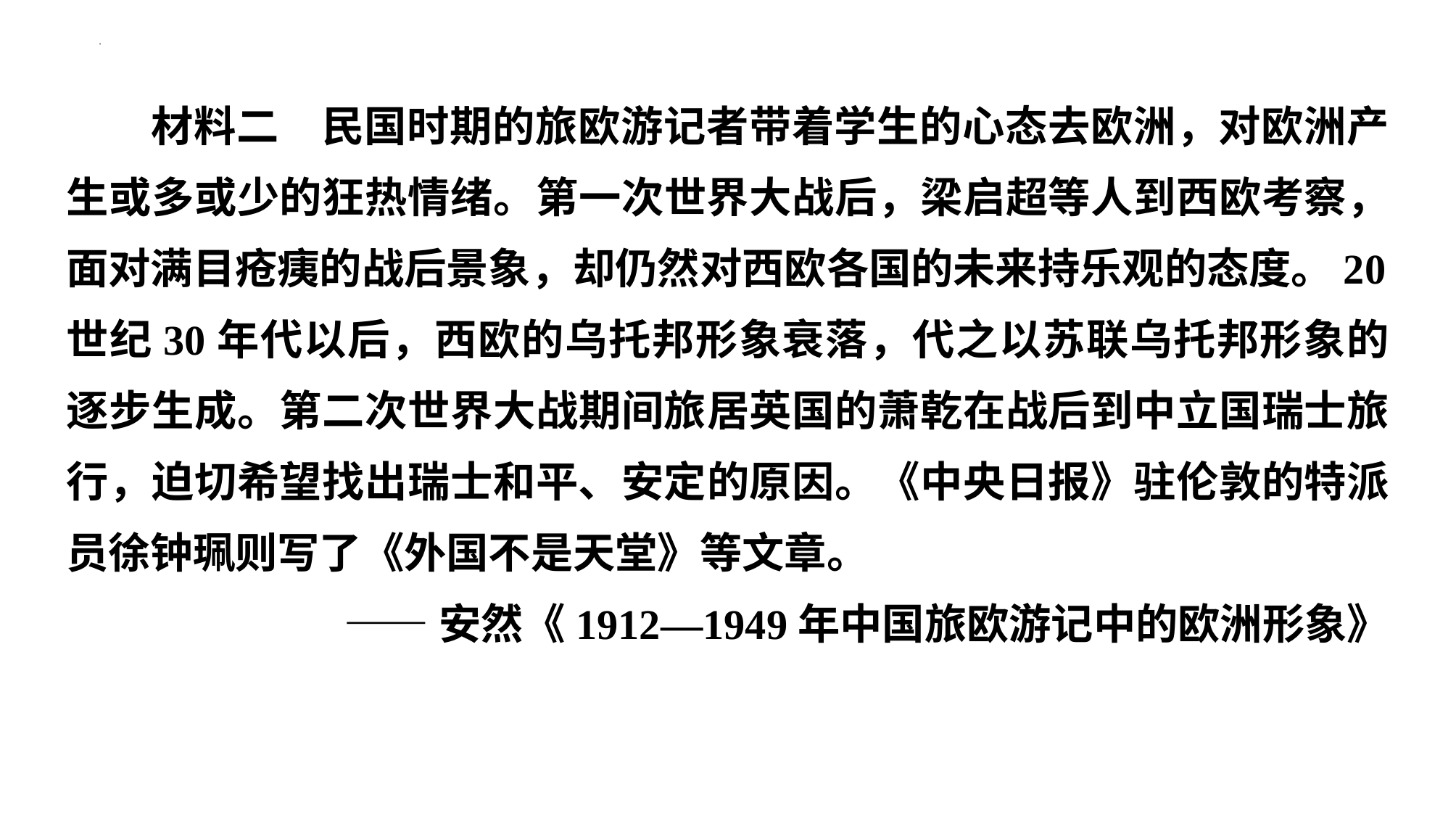

材料二　民国时期的旅欧游记者带着学生的心态去欧洲，对欧洲产生或多或少的狂热情绪。第一次世界大战后，梁启超等人到西欧考察，面对满目疮痍的战后景象，却仍然对西欧各国的未来持乐观的态度。20世纪30年代以后，西欧的乌托邦形象衰落，代之以苏联乌托邦形象的逐步生成。第二次世界大战期间旅居英国的萧乾在战后到中立国瑞士旅行，迫切希望找出瑞士和平、安定的原因。《中央日报》驻伦敦的特派员徐钟珮则写了《外国不是天堂》等文章。
——安然《1912—1949年中国旅欧游记中的欧洲形象》